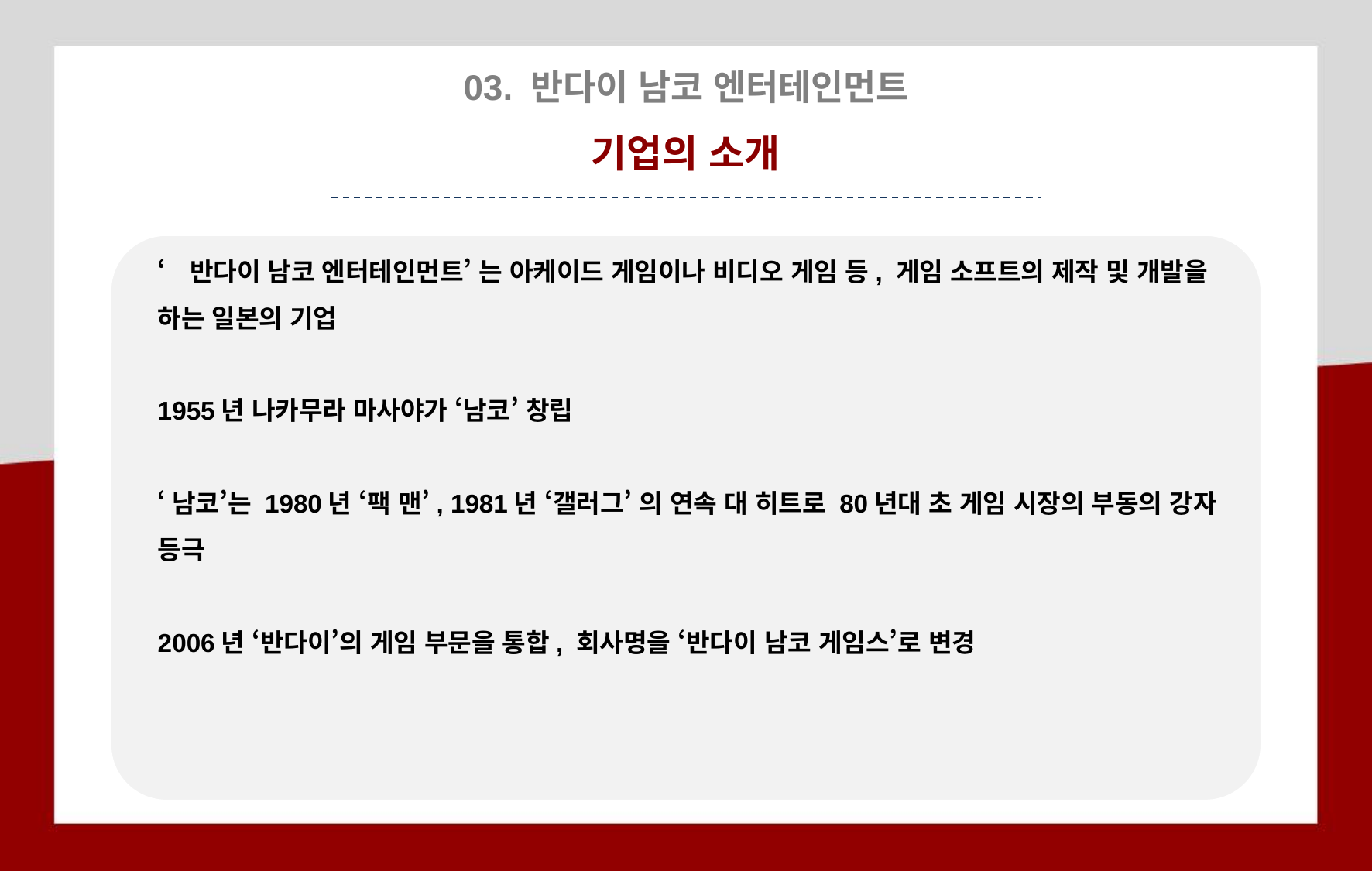

03. 반다이 남코 엔터테인먼트
기업의 소개

‘반다이 남코 엔터테인먼트’ 는 아케이드 게임이나 비디오 게임 등, 게임 소프트의 제작 및 개발을 하는 일본의 기업

1955년 나카무라 마사야가 ‘남코’ 창립

‘남코’는 1980년 ‘팩 맨’, 1981년 ‘갤러그’ 의 연속 대 히트로 80년대 초 게임 시장의 부동의 강자 등극

2006년 ‘반다이’의 게임 부문을 통합, 회사명을 ‘반다이 남코 게임스’로 변경